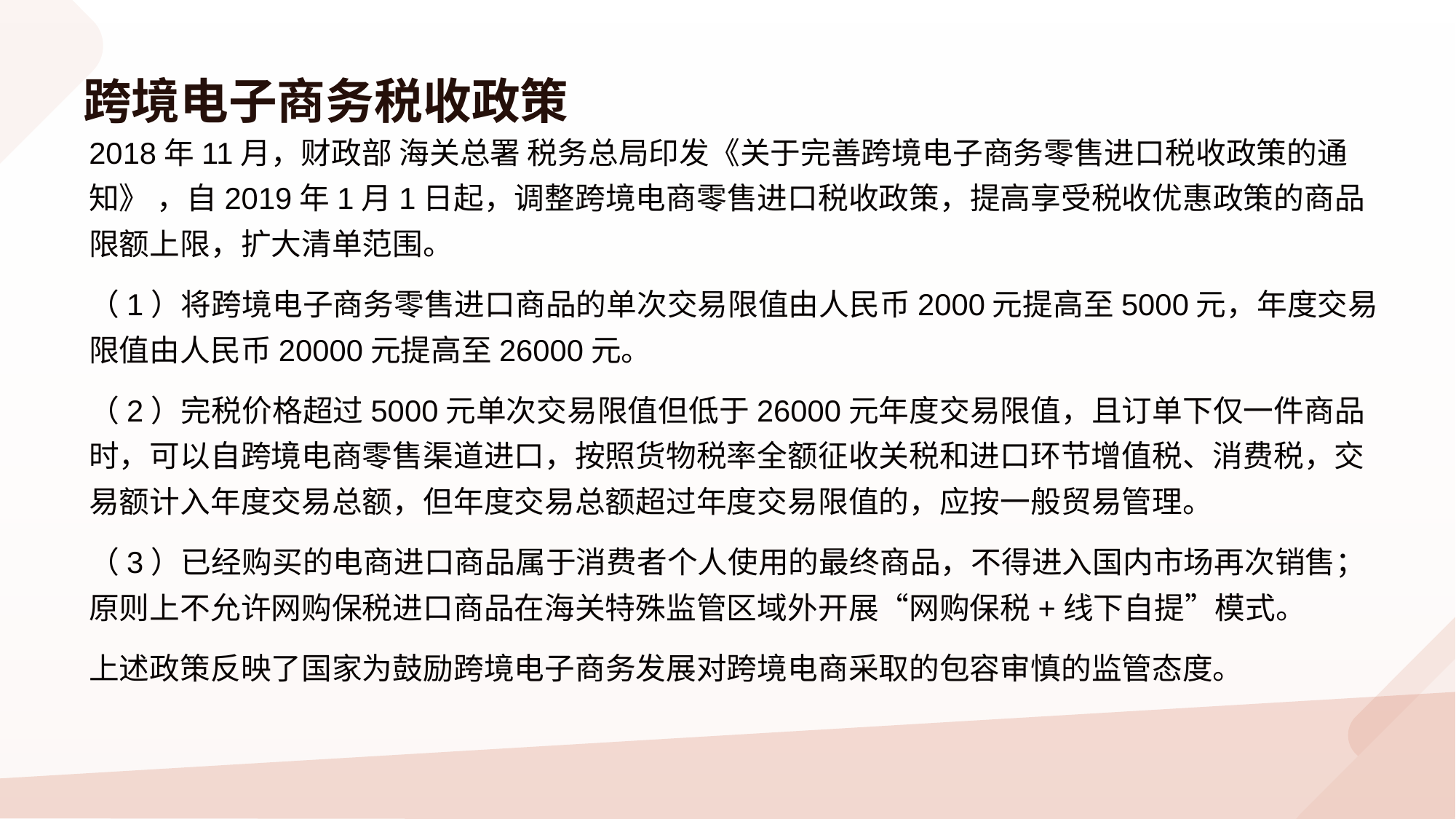

# 跨境电子商务税收政策
2018年11月，财政部 海关总署 税务总局印发《关于完善跨境电子商务零售进口税收政策的通知》 ，自2019年1月1日起，调整跨境电商零售进口税收政策，提高享受税收优惠政策的商品限额上限，扩大清单范围。
（1）将跨境电子商务零售进口商品的单次交易限值由人民币2000元提高至5000元，年度交易限值由人民币20000元提高至26000元。
（2）完税价格超过5000元单次交易限值但低于26000元年度交易限值，且订单下仅一件商品时，可以自跨境电商零售渠道进口，按照货物税率全额征收关税和进口环节增值税、消费税，交易额计入年度交易总额，但年度交易总额超过年度交易限值的，应按一般贸易管理。
（3）已经购买的电商进口商品属于消费者个人使用的最终商品，不得进入国内市场再次销售；原则上不允许网购保税进口商品在海关特殊监管区域外开展“网购保税+线下自提”模式。
上述政策反映了国家为鼓励跨境电子商务发展对跨境电商采取的包容审慎的监管态度。